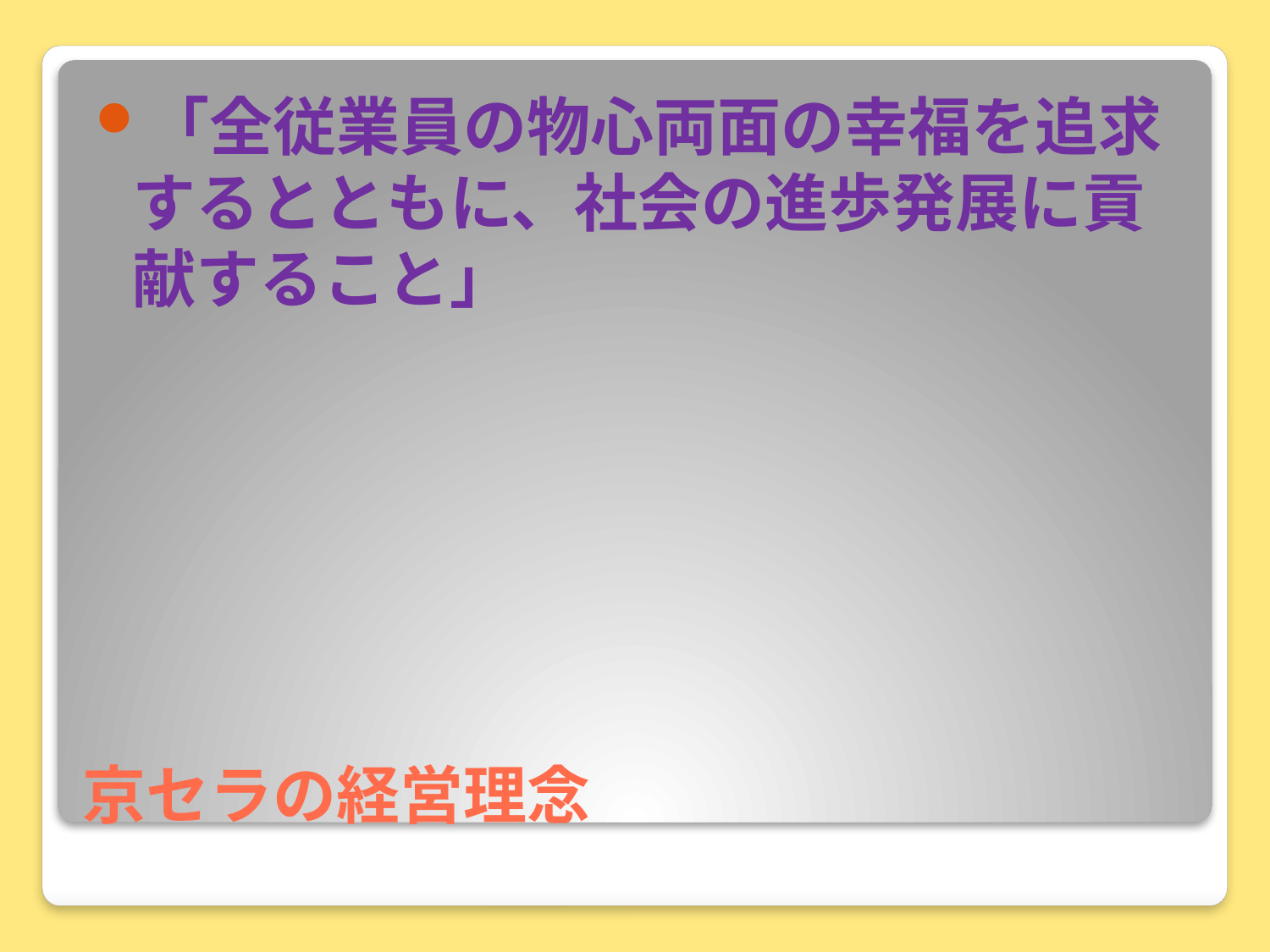

「全従業員の物心両面の幸福を追求するとともに、社会の進歩発展に貢献すること」
# 京セラの経営理念